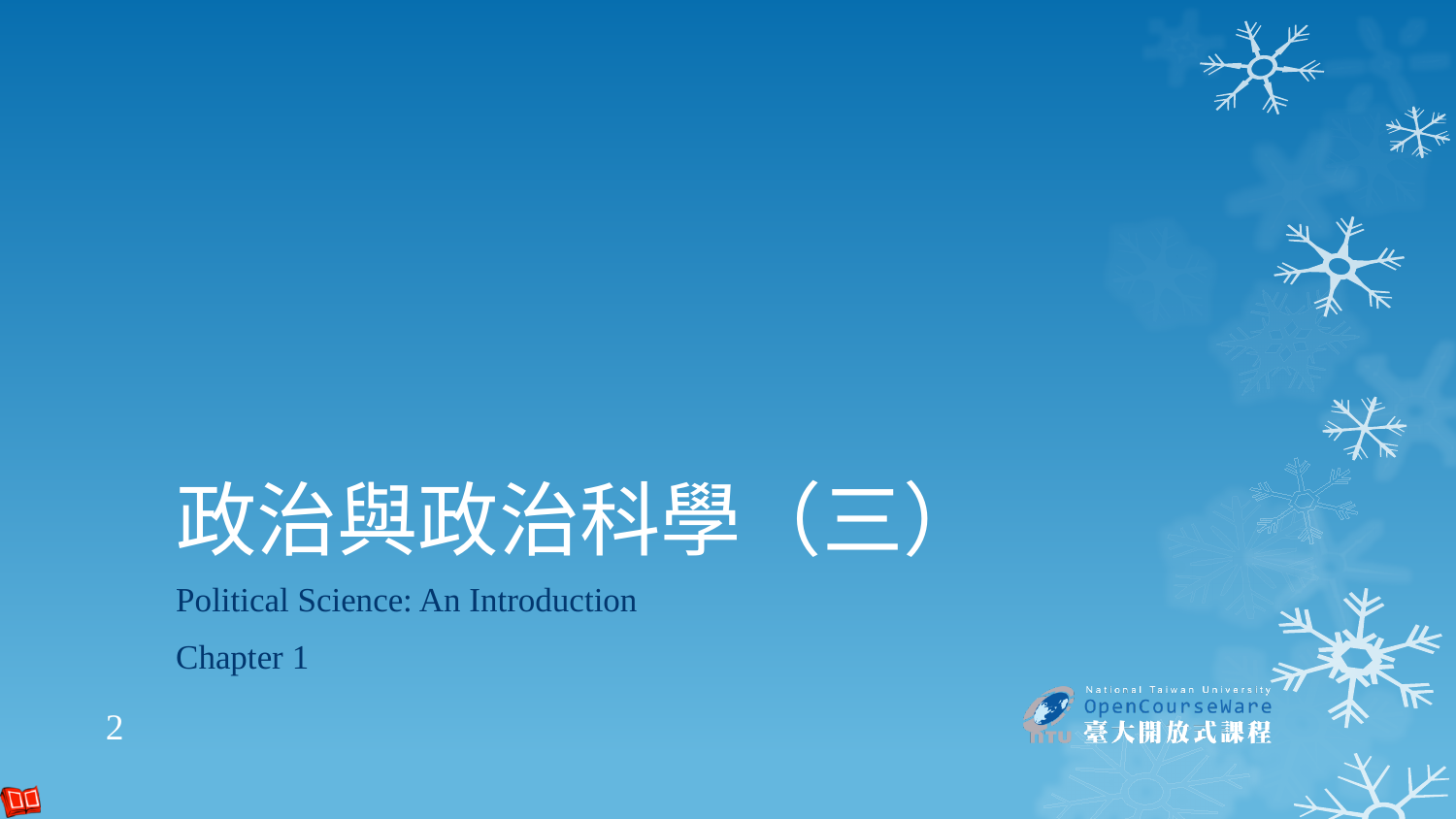

政治與政治科學（三）
Political Science: An Introduction
Chapter 1
2